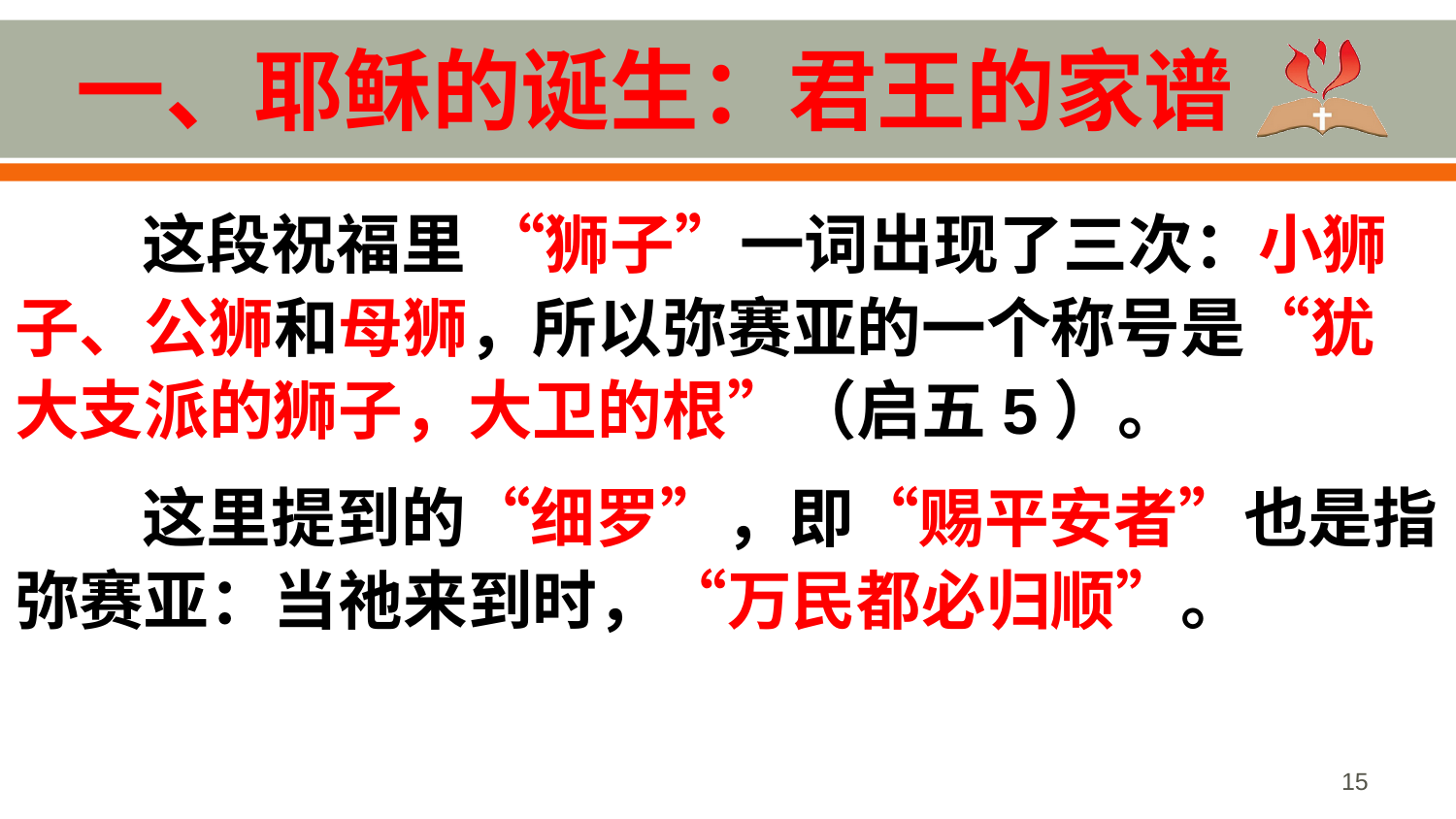

# 一、耶稣的诞生：君王的家谱
这段祝福里 “狮子”一词出现了三次：小狮子、公狮和母狮，所以弥赛亚的一个称号是“犹大支派的狮子，大卫的根”（启五5）。
这里提到的“细罗”，即“赐平安者”也是指弥赛亚：当祂来到时，“万民都必归顺”。

15